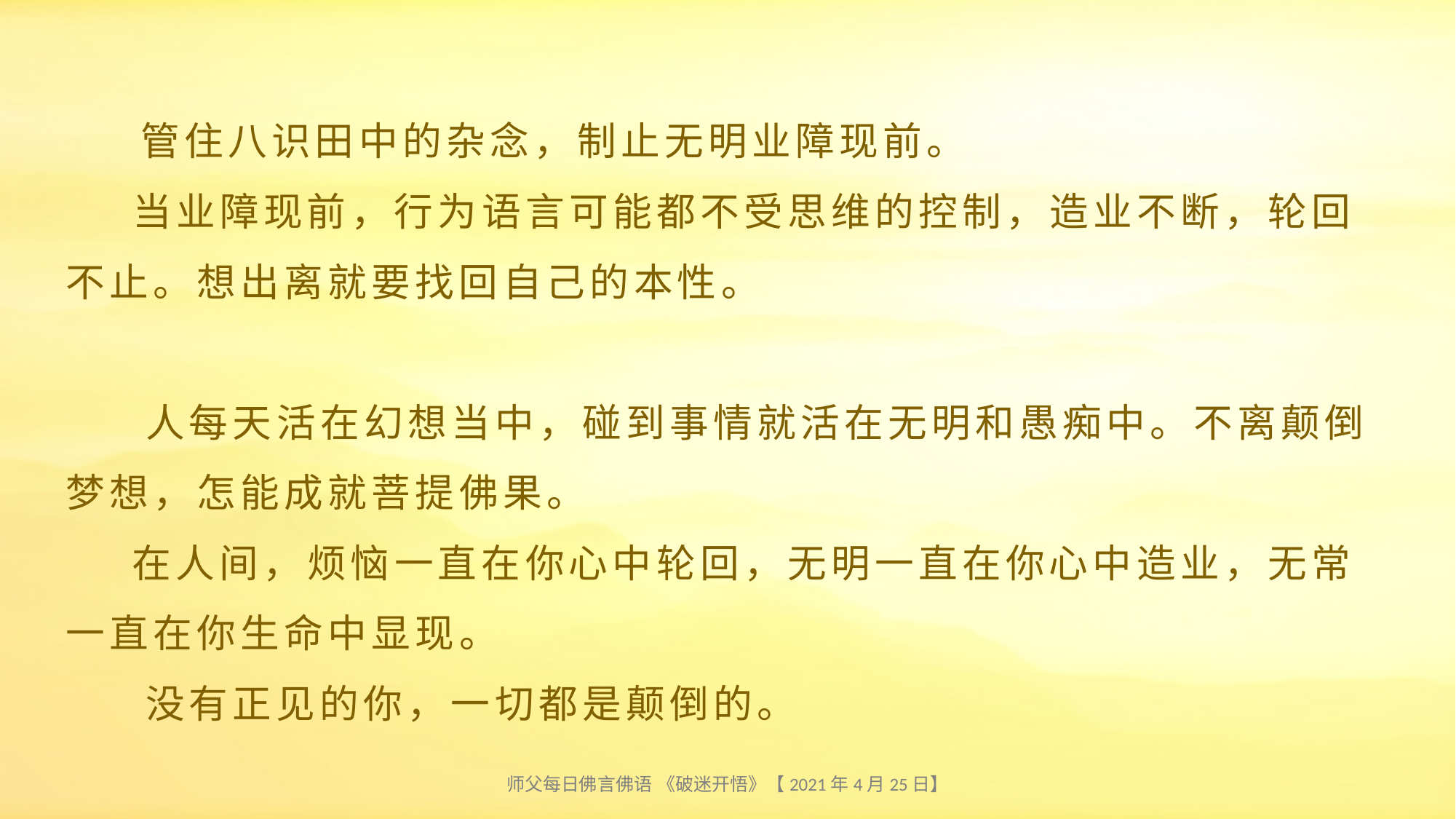

# 管住八识田中的杂念，制止无明业障现前。 当业障现前，行为语言可能都不受思维的控制，造业不断，轮回不止。想出离就要找回自己的本性。 人每天活在幻想当中，碰到事情就活在无明和愚痴中。不离颠倒梦想，怎能成就菩提佛果。 在人间，烦恼一直在你心中轮回，无明一直在你心中造业，无常一直在你生命中显现。 没有正见的你，一切都是颠倒的。
师父每日佛言佛语 《破迷开悟》【2021年4月25日】